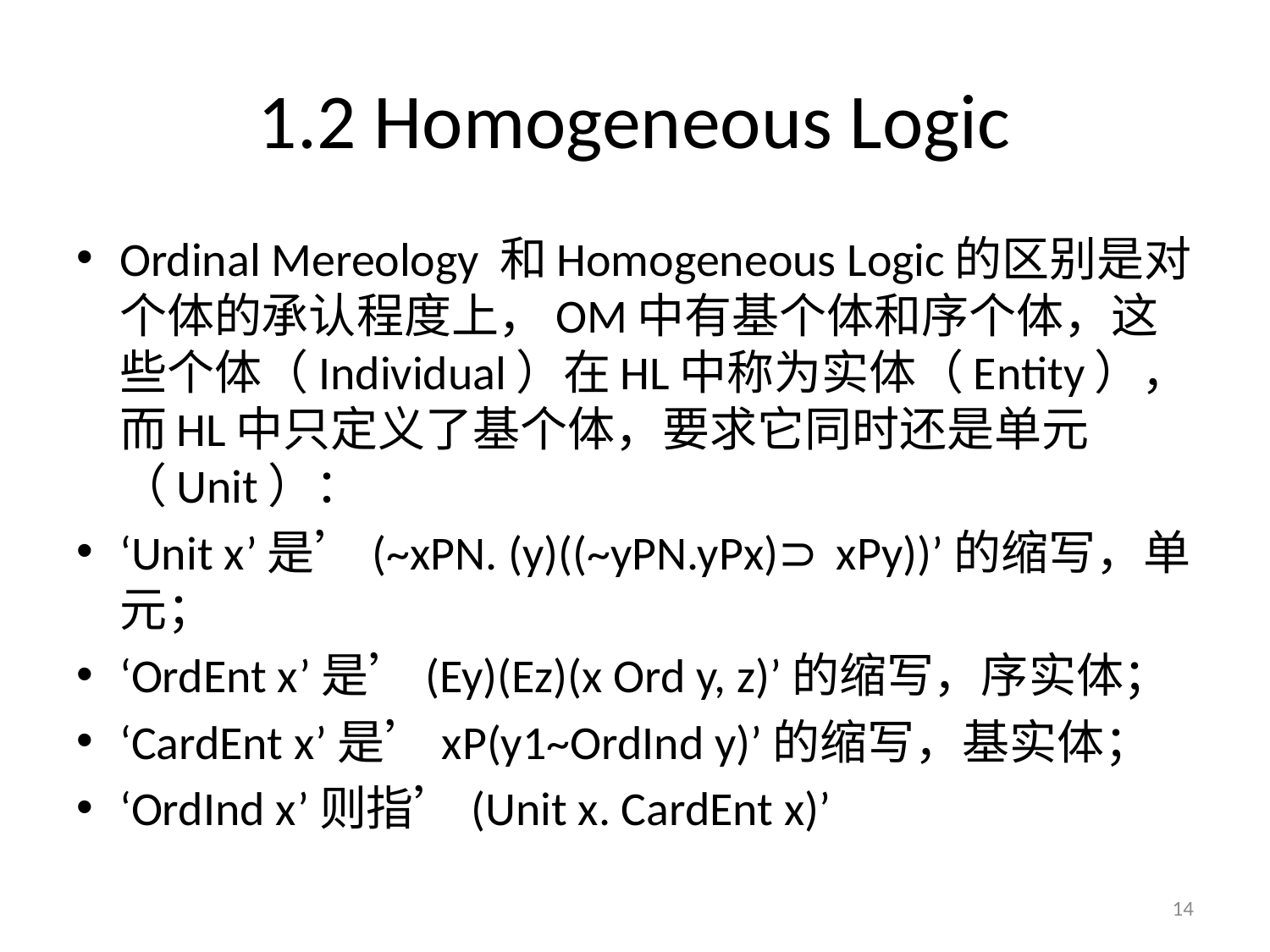

# 1.2 Homogeneous Logic
Ordinal Mereology 和Homogeneous Logic的区别是对个体的承认程度上，OM中有基个体和序个体，这些个体（Individual）在HL中称为实体（Entity），而HL中只定义了基个体，要求它同时还是单元（Unit）：
‘Unit x’是’(~xPN. (y)((~yPN.yPx)⊃ xPy))’的缩写，单元；
‘OrdEnt x’是’(Ey)(Ez)(x Ord y, z)’的缩写，序实体；
‘CardEnt x’是’xP(y1~OrdInd y)’的缩写，基实体；
‘OrdInd x’则指’(Unit x. CardEnt x)’
14